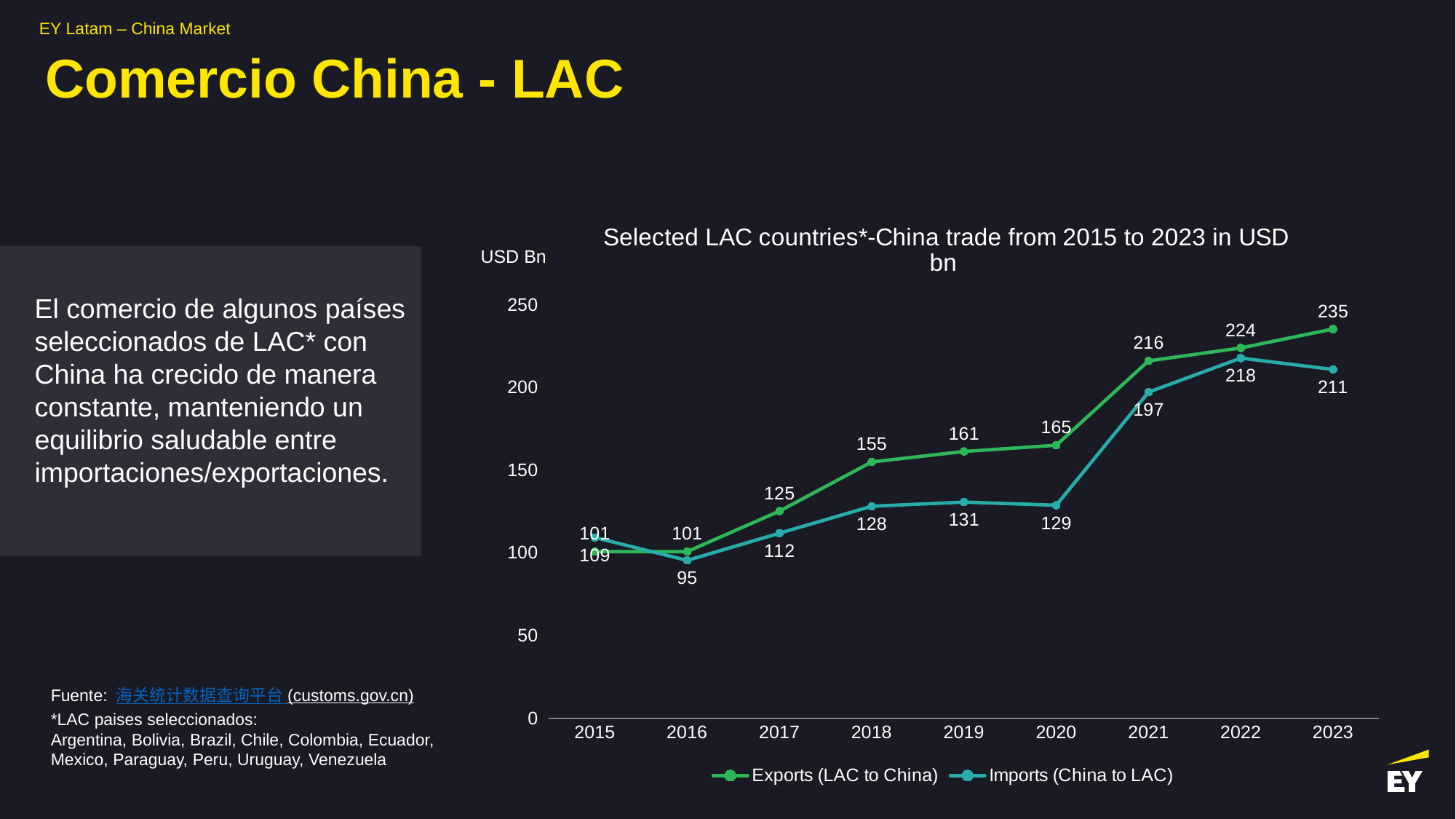

# Comercio China - LAC

### Chart:  Selected LAC countries*-China trade from 2015 to 2023 in USD bn

| Category | Exports (LAC to China) | Imports (China to LAC) |
|---|---|---|
| 2015 | 100.6806807 | 109.2397429 |
| 2016 | 100.7373941 | 95.41596989 |
| 2017 | 125.2284431 | 111.8820069 |
| 2018 | 154.9747307 | 128.1843623 |
| 2019 | 161.329918 | 130.6683591 |
| 2020 | 165.0792222 | 128.7671982 |
| 2021 | 216.1129139 | 197.2080645 |
| 2022 | 223.9237475 | 217.7890779 |
| 2023 | 235.3620619 | 210.9089366 |
USD Bn

El comercio de algunos países seleccionados de LAC* con China ha crecido de manera constante, manteniendo un equilibrio saludable entre importaciones/exportaciones.
Fuente: 海关统计数据查询平台 (customs.gov.cn)
*LAC paises seleccionados:
Argentina, Bolivia, Brazil, Chile, Colombia, Ecuador, Mexico, Paraguay, Peru, Uruguay, Venezuela